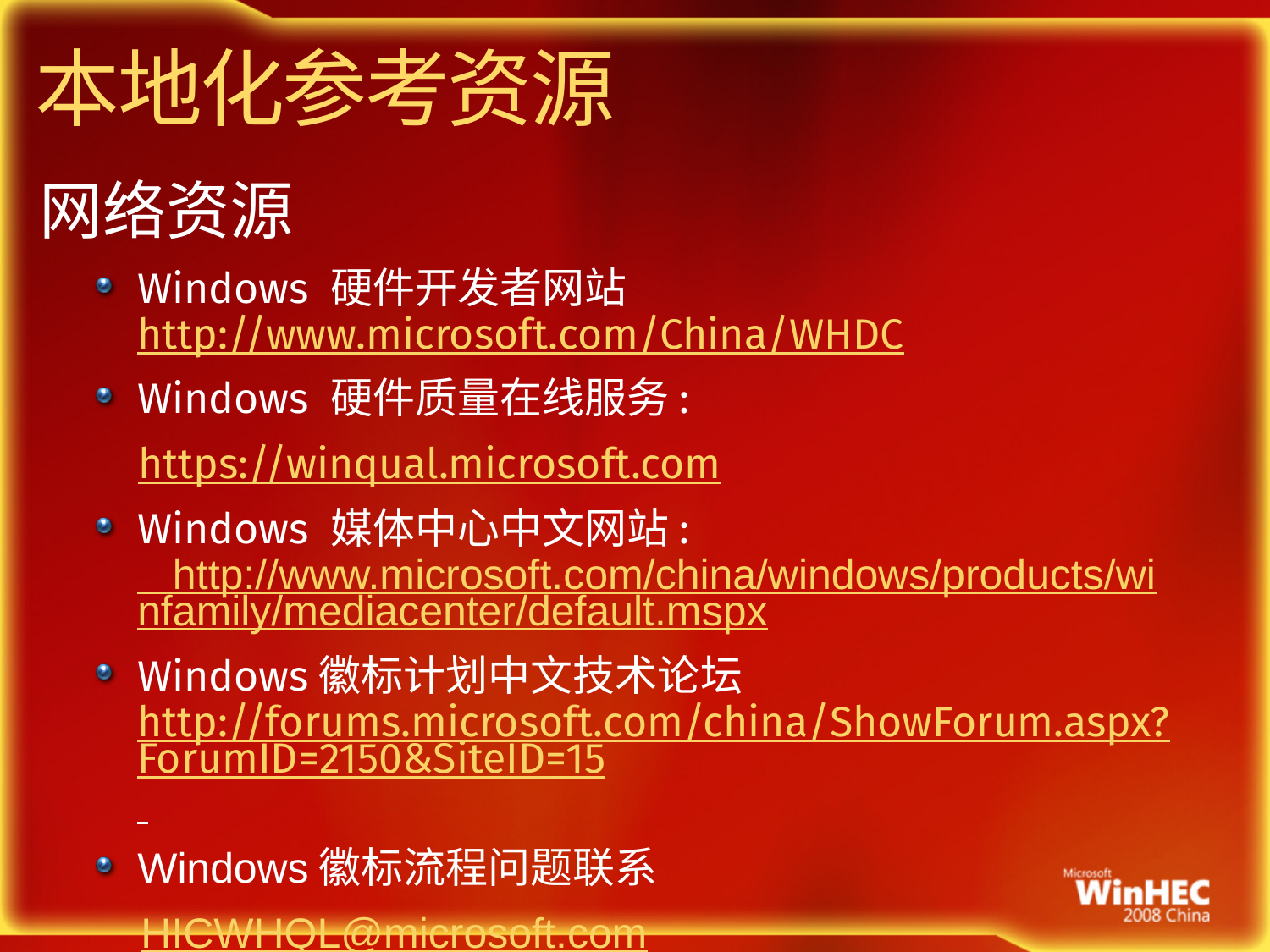

# 本地化参考资源
网络资源
Windows 硬件开发者网站http://www.microsoft.com/China/WHDC
Windows 硬件质量在线服务:
    https://winqual.microsoft.com
Windows 媒体中心中文网站:     http://www.microsoft.com/china/windows/products/winfamily/mediacenter/default.mspx
Windows徽标计划中文技术论坛 http://forums.microsoft.com/china/ShowForum.aspx?ForumID=2150&SiteID=15
Windows徽标流程问题联系
    HICWHQL@microsoft.com